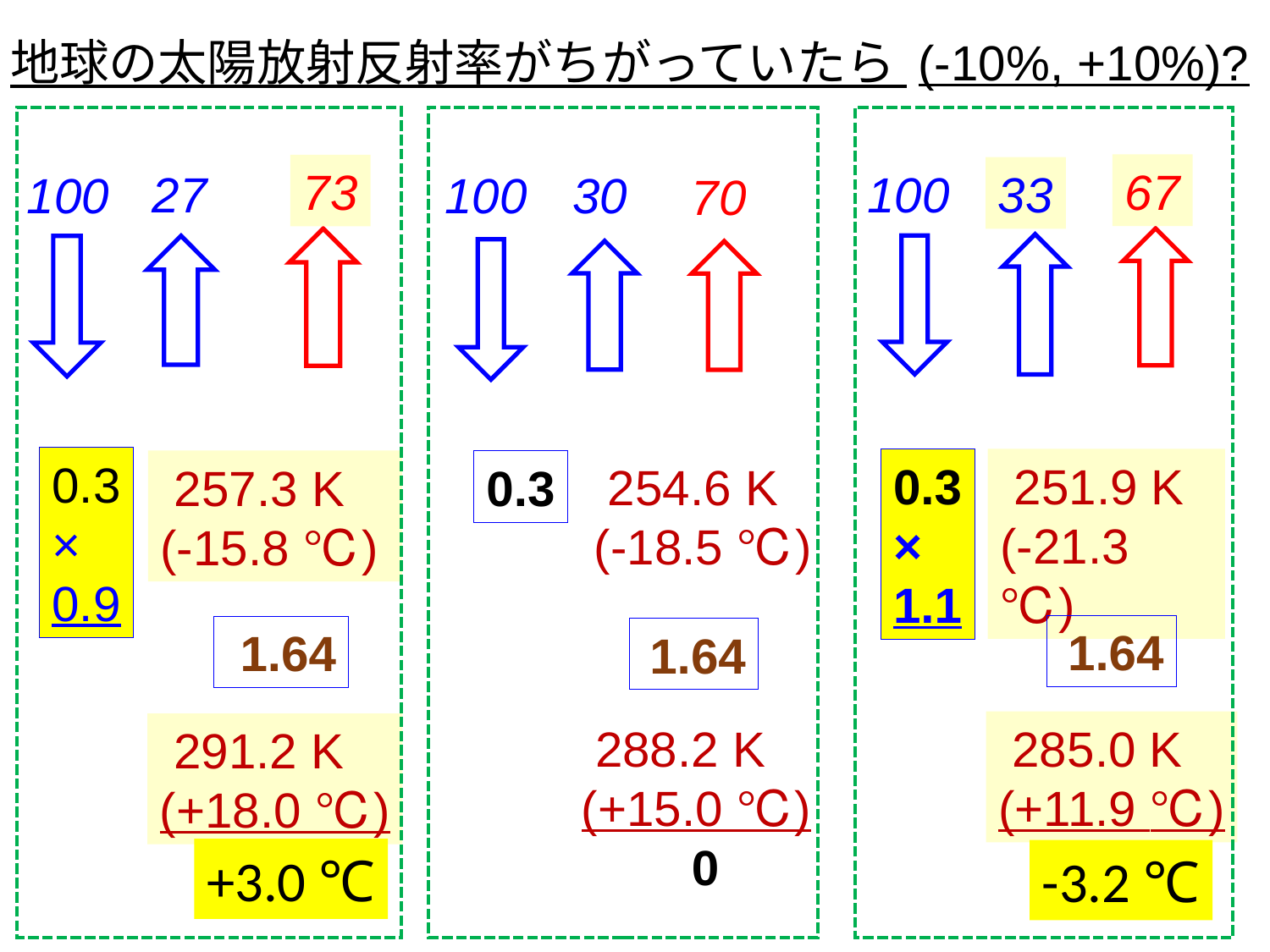

# 地球の太陽放射反射率がちがっていたら (-10%, +10%)?

67
73
27

0.3
×
0.9
 257.3 K
(-15.8 ℃)
1.64
 291.2 K
(+18.0 ℃)
100
33

 251.9 K
(-21.3 ℃)
0.3
×
1.1
1.64
 285.0 K
(+11.9 ℃)
100
100
30
70

 254.6 K
(-18.5 ℃)
0.3
1.64
 288.2 K
(+15.0 ℃)
        0

+3.0 ℃
-3.2 ℃